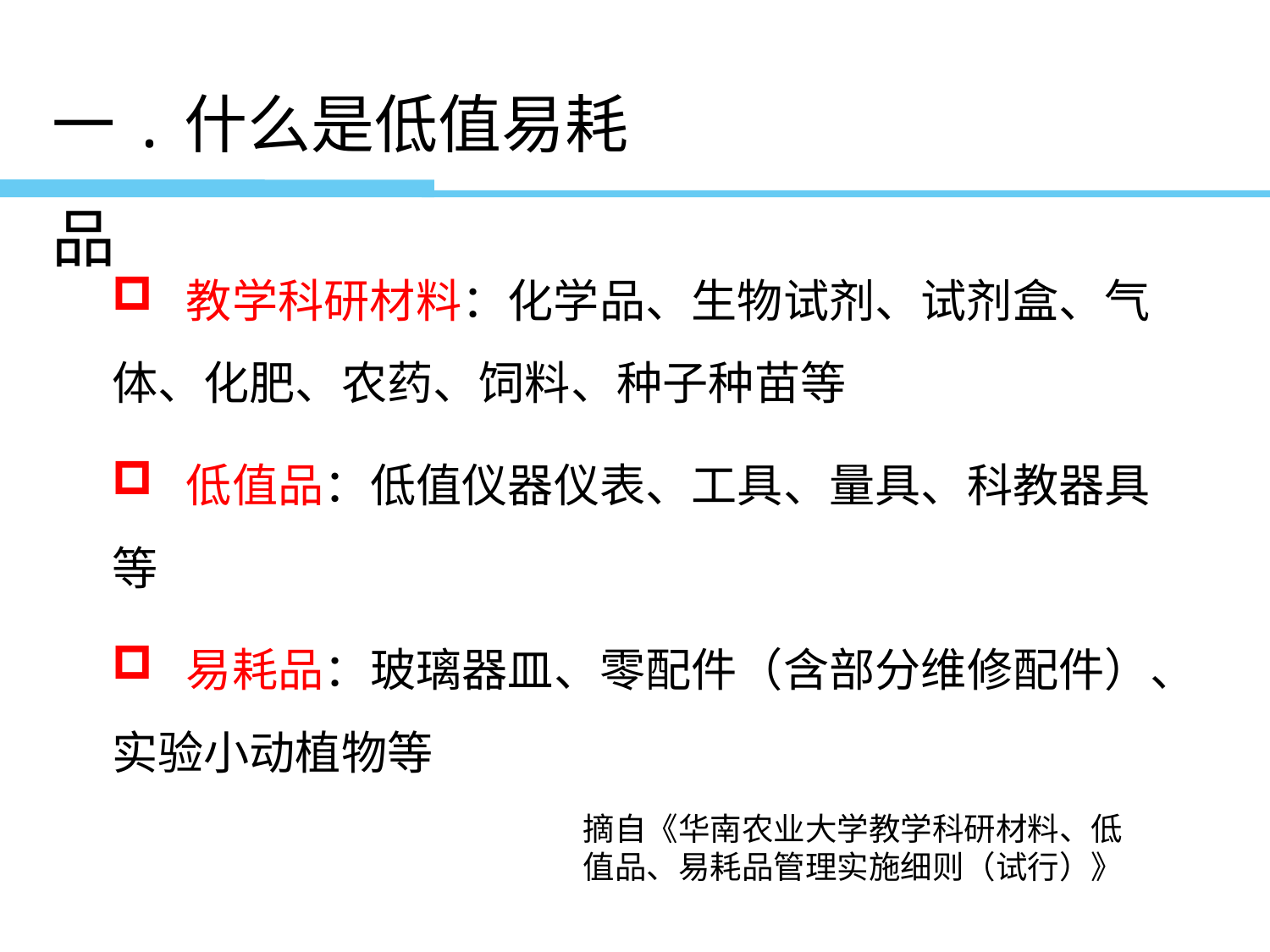

一.什么是低值易耗品

  教学科研材料：化学品、生物试剂、试剂盒、气体、化肥、农药、饲料、种子种苗等
  低值品：低值仪器仪表、工具、量具、科教器具等
  易耗品：玻璃器皿、零配件（含部分维修配件）、实验小动植物等
摘自《华南农业大学教学科研材料、低值品、易耗品管理实施细则（试行）》